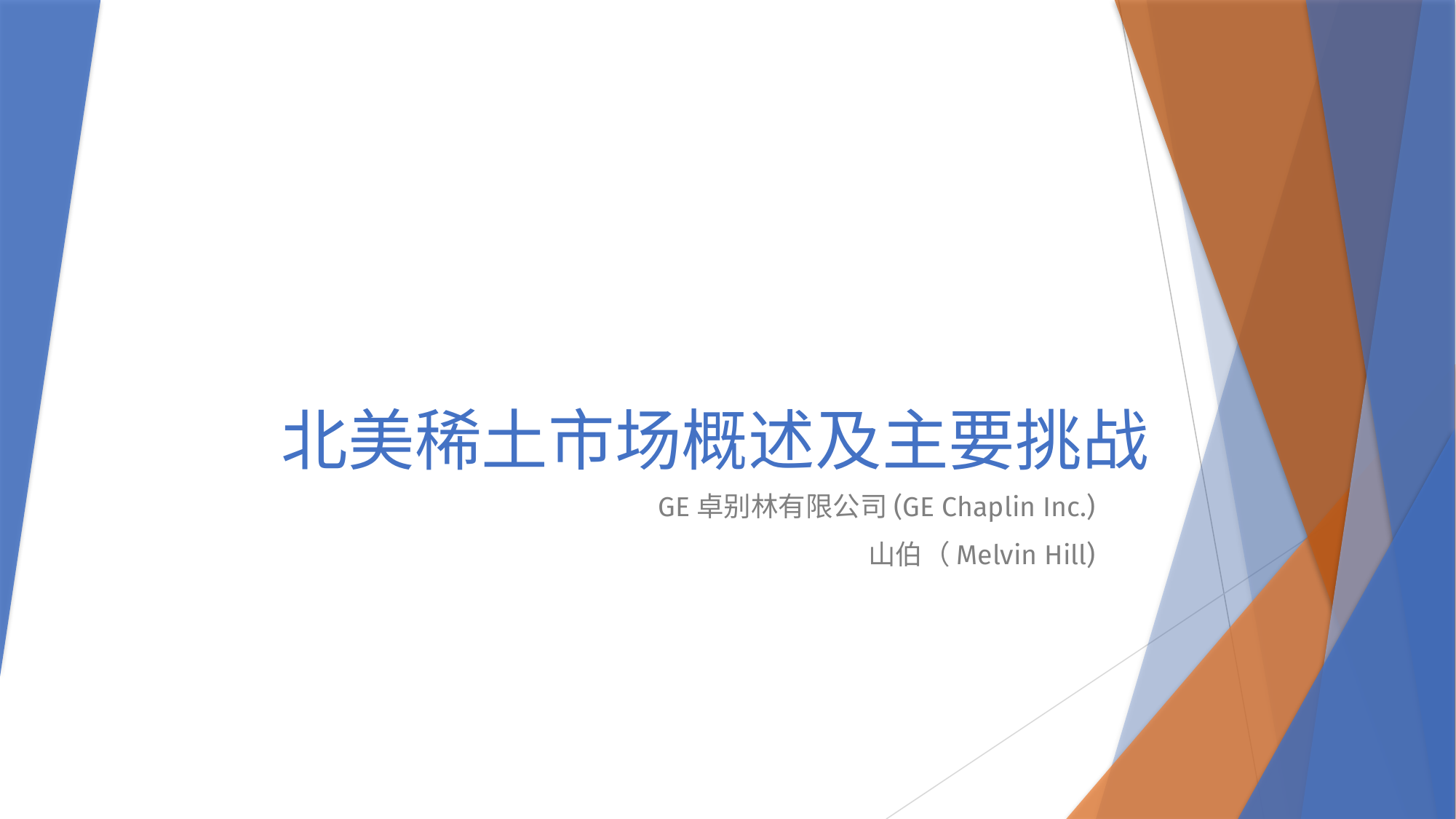

# 北美稀土市场概述及主要挑战
GE卓别林有限公司(GE Chaplin Inc.)
山伯（Melvin Hill)